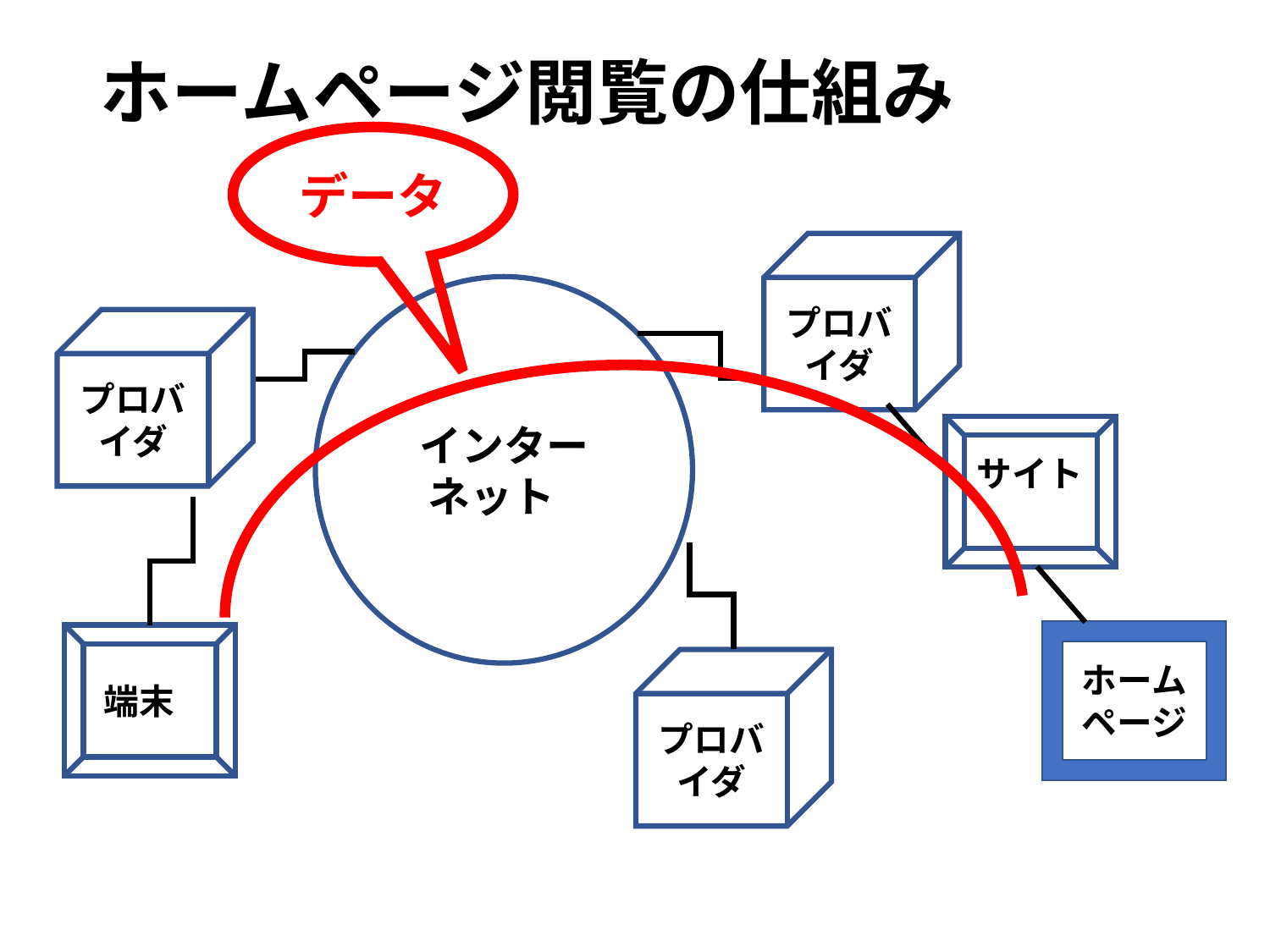

# ホームページ閲覧の仕組み
データ
プロバイダ
インターネットa
プロバイダ

サイトs
ホームページ
端末s
プロバイダ